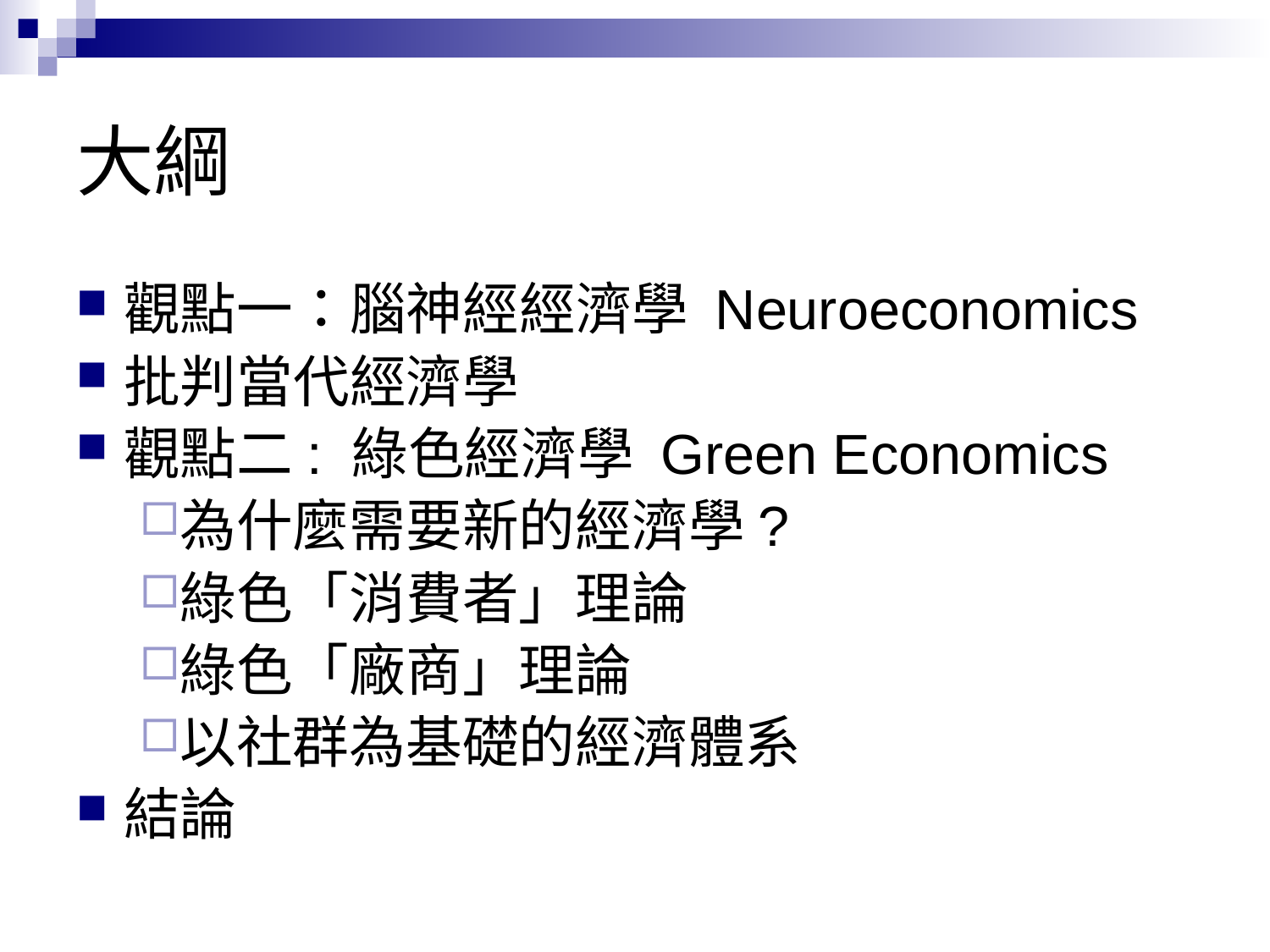

# 大綱
觀點一：腦神經經濟學 Neuroeconomics
批判當代經濟學
觀點二: 綠色經濟學 Green Economics
為什麼需要新的經濟學?
綠色「消費者」理論
綠色「廠商」理論
以社群為基礎的經濟體系
結論